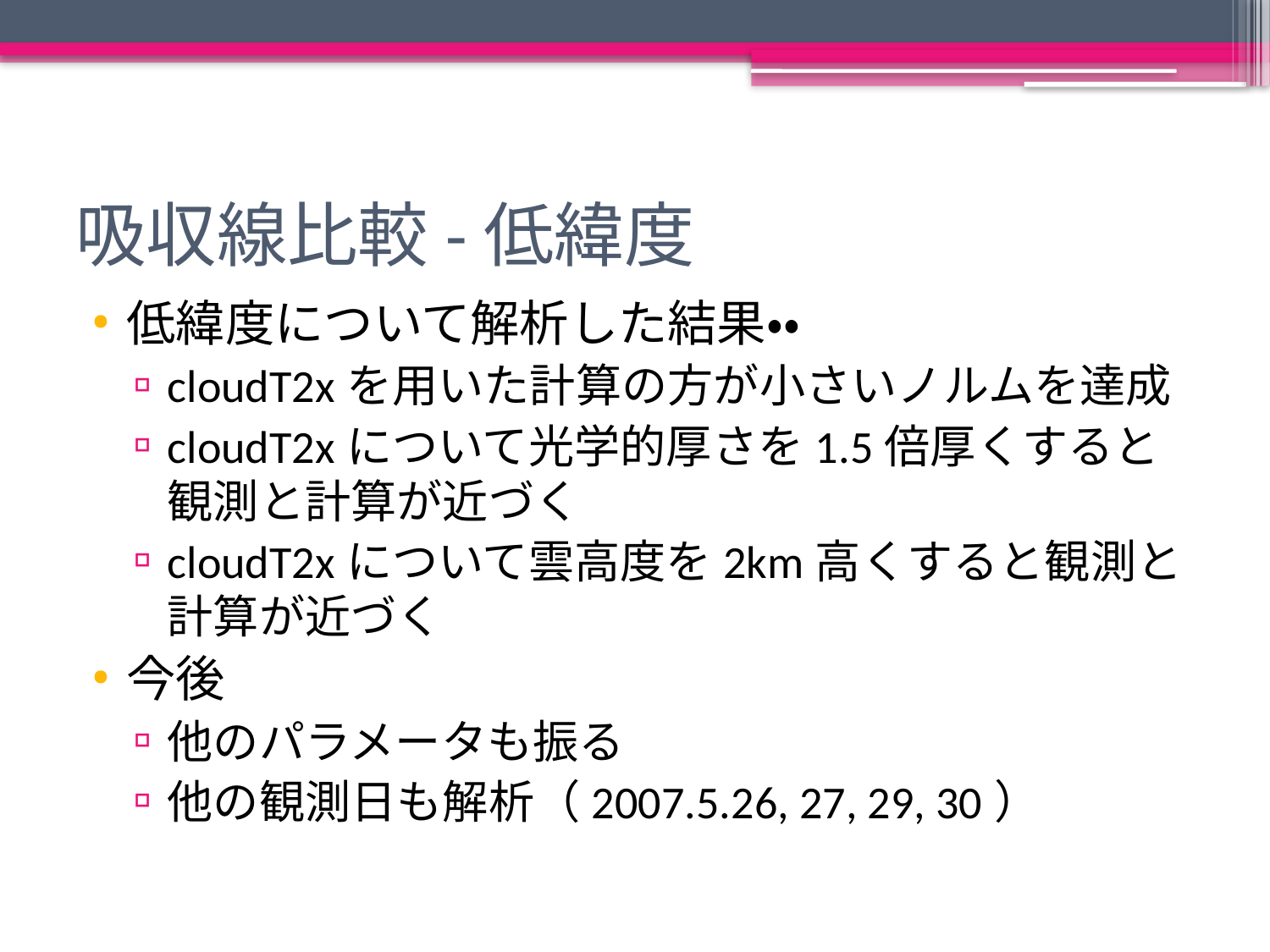

# 吸収線比較-低緯度
低緯度について解析した結果・・
cloudT2xを用いた計算の方が小さいノルムを達成
cloudT2xについて光学的厚さを1.5倍厚くすると観測と計算が近づく
cloudT2xについて雲高度を2km高くすると観測と計算が近づく
今後
他のパラメータも振る
他の観測日も解析（2007.5.26, 27, 29, 30）